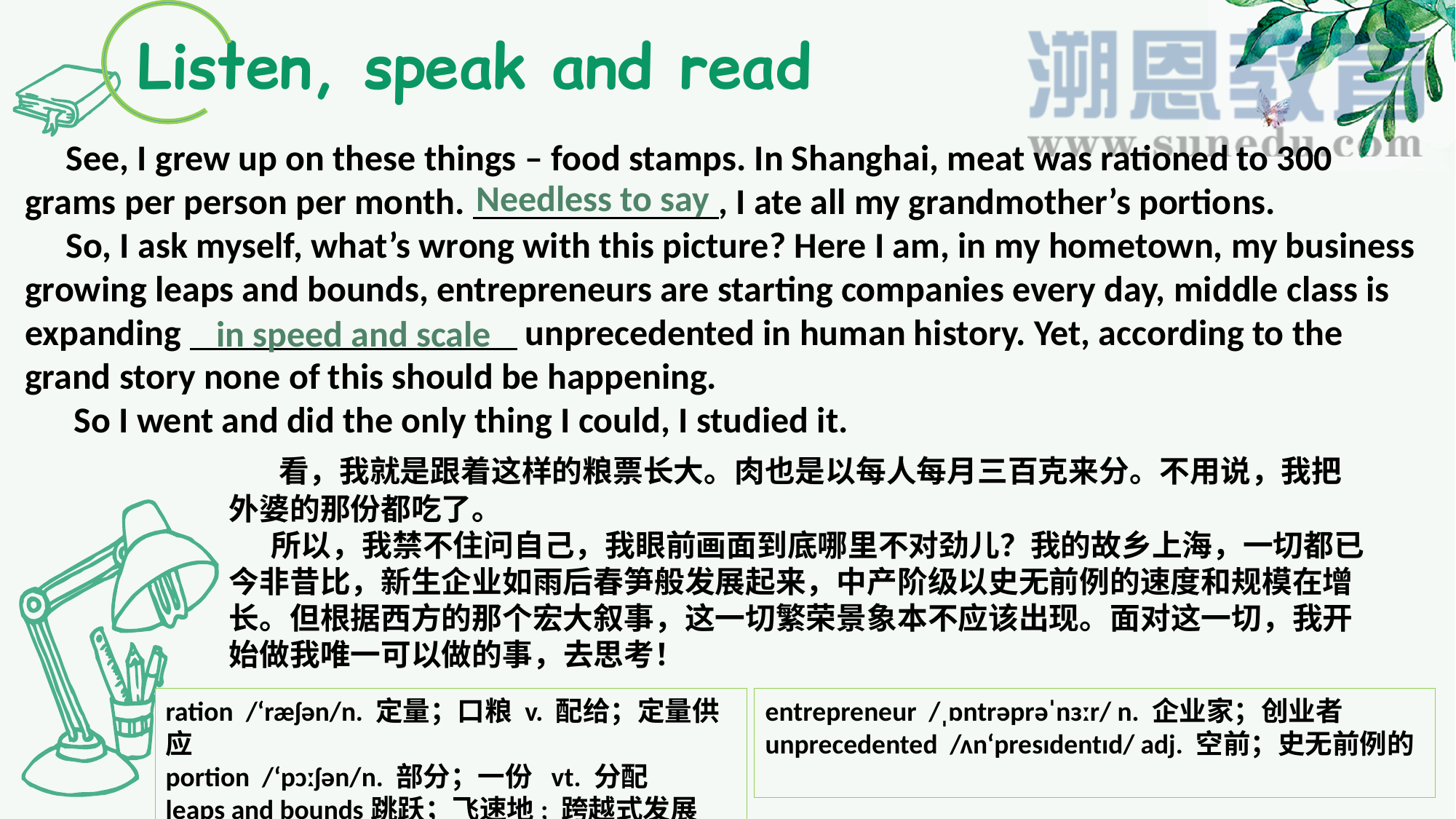

Listen, speak and read

     See, I grew up on these things – food stamps. In Shanghai, meat was rationed to 300 grams per person per month.                               , I ate all my grandmother’s portions.
     So, I ask myself, what’s wrong with this picture? Here I am, in my hometown, my business growing leaps and bounds, entrepreneurs are starting companies every day, middle class is expanding                                          unprecedented in human history. Yet, according to the grand story none of this should be happening.
      So I went and did the only thing I could, I studied it.
Needless to say
in speed and scale
     看，我就是跟着这样的粮票长大。肉也是以每人每月三百克来分。不用说，我把外婆的那份都吃了。
     所以，我禁不住问自己，我眼前画面到底哪里不对劲儿？我的故乡上海，一切都已今非昔比，新生企业如雨后春笋般发展起来，中产阶级以史无前例的速度和规模在增长。但根据西方的那个宏大叙事，这一切繁荣景象本不应该出现。面对这一切，我开始做我唯一可以做的事，去思考！

ration  /‘ræʃən/n. 定量；口粮 v. 配给；定量供应
portion  /‘pɔːʃən/n. 部分；一份  vt. 分配
leaps and bounds跳跃；飞速地; 跨越式发展
entrepreneur  /ˌɒntrəprəˈnɜːr/ n. 企业家；创业者
unprecedented  /ʌn‘presɪdentɪd/ adj. 空前；史无前例的